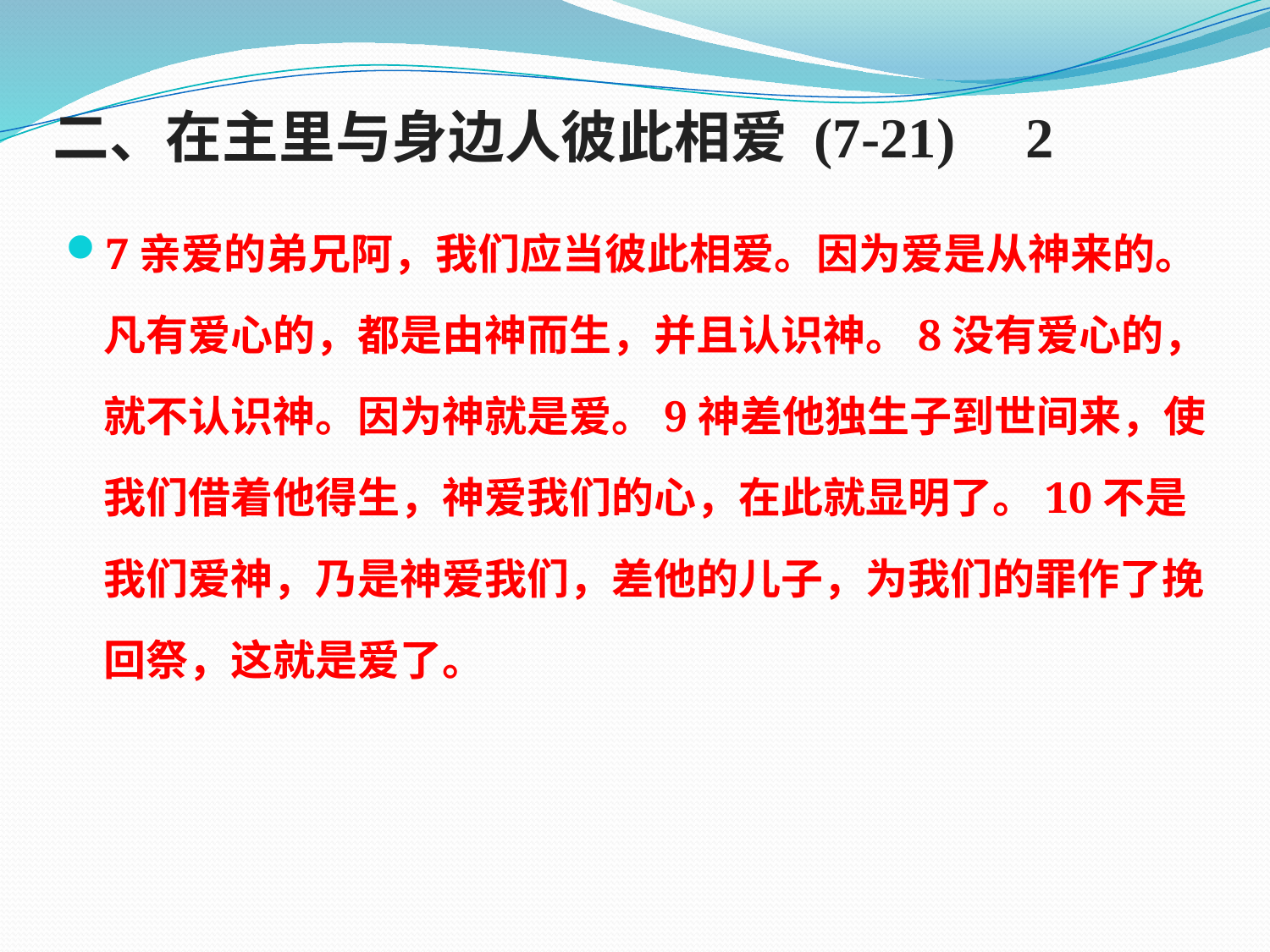

# 二、在主里与身边人彼此相爱 (7-21)     2
7亲爱的弟兄阿，我们应当彼此相爱。因为爱是从神来的。凡有爱心的，都是由神而生，并且认识神。8没有爱心的，就不认识神。因为神就是爱。9神差他独生子到世间来，使我们借着他得生，神爱我们的心，在此就显明了。10不是我们爱神，乃是神爱我们，差他的儿子，为我们的罪作了挽回祭，这就是爱了。